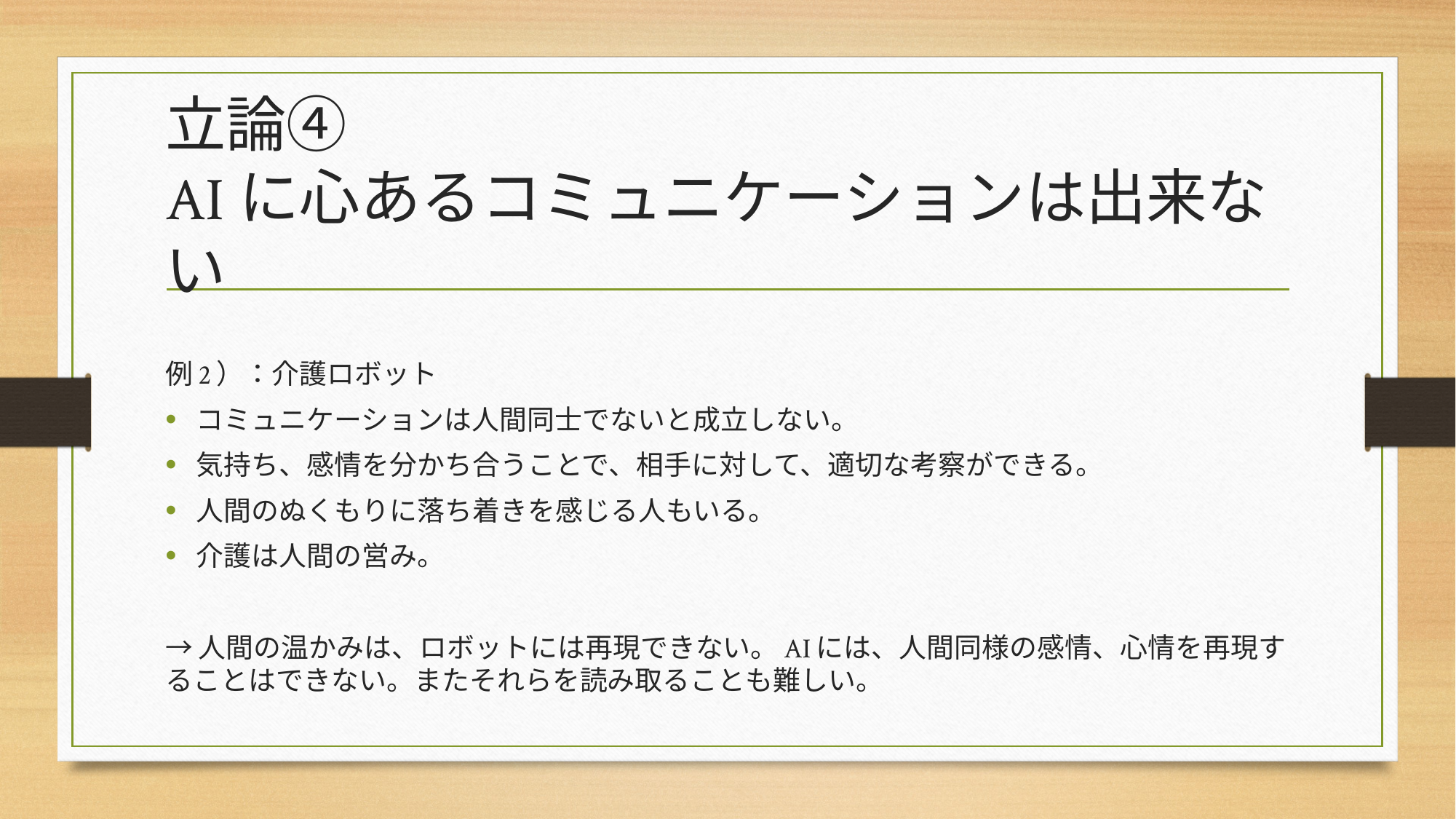

# 立論④ AIに心あるコミュニケーションは出来ない

例2）：介護ロボット
コミュニケーションは人間同士でないと成立しない。
気持ち、感情を分かち合うことで、相手に対して、適切な考察ができる。
人間のぬくもりに落ち着きを感じる人もいる。
介護は人間の営み。

→人間の温かみは、ロボットには再現できない。AIには、人間同様の感情、心情を再現することはできない。またそれらを読み取ることも難しい。